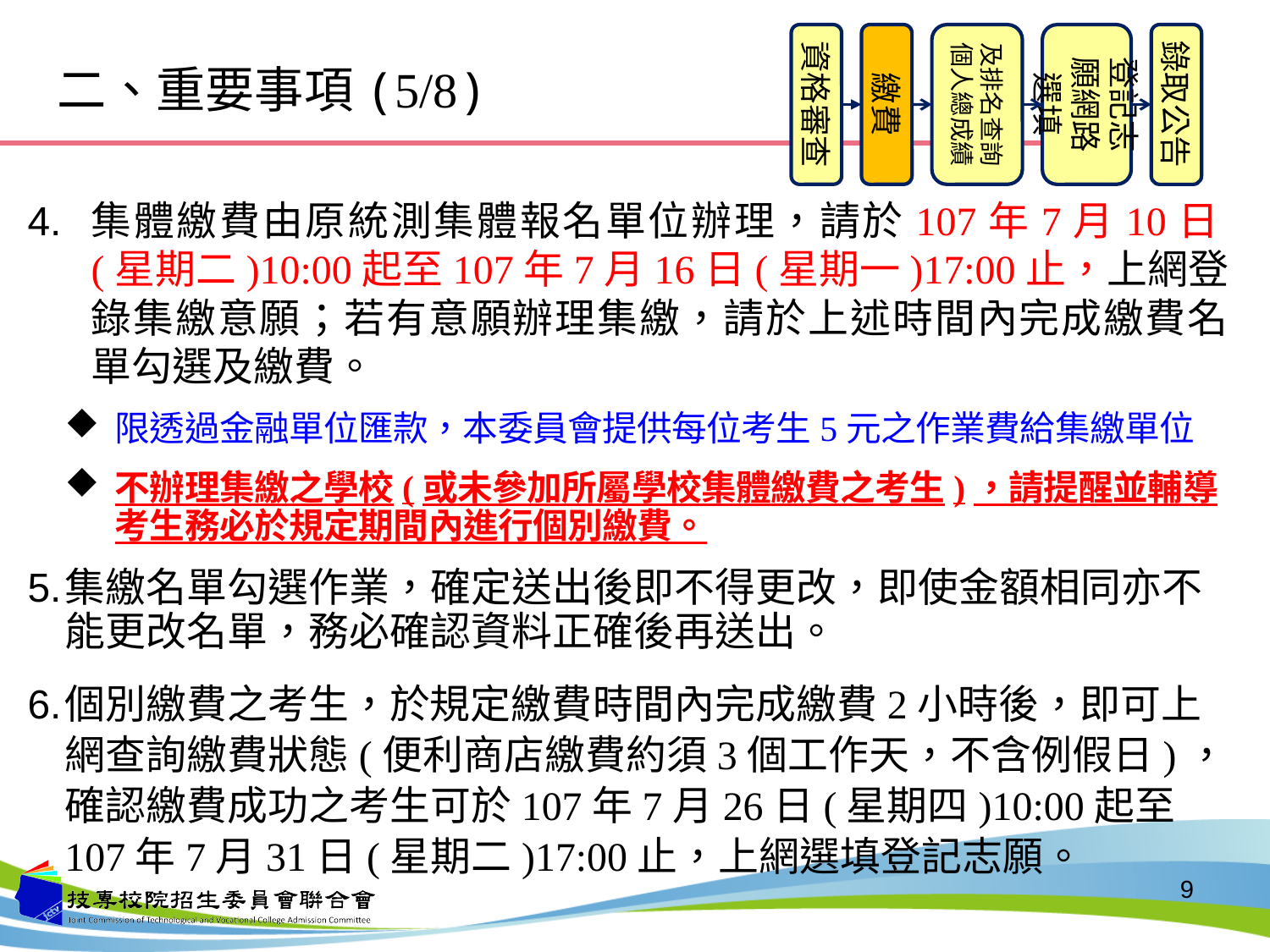

資格審查
繳費
及排名查詢個人總成績
登記志願網路選填
錄取公告
二、重要事項(5/8)
集體繳費由原統測集體報名單位辦理，請於107年7月10日(星期二)10:00起至107年7月16日(星期一)17:00止，上網登錄集繳意願；若有意願辦理集繳，請於上述時間內完成繳費名單勾選及繳費。
限透過金融單位匯款，本委員會提供每位考生5元之作業費給集繳單位
不辦理集繳之學校(或未參加所屬學校集體繳費之考生)，請提醒並輔導考生務必於規定期間內進行個別繳費。
集繳名單勾選作業，確定送出後即不得更改，即使金額相同亦不能更改名單，務必確認資料正確後再送出。
個別繳費之考生，於規定繳費時間內完成繳費2小時後，即可上網查詢繳費狀態(便利商店繳費約須3個工作天，不含例假日)，確認繳費成功之考生可於107年7月26日(星期四)10:00起至107年7月31日(星期二)17:00止，上網選填登記志願。

9